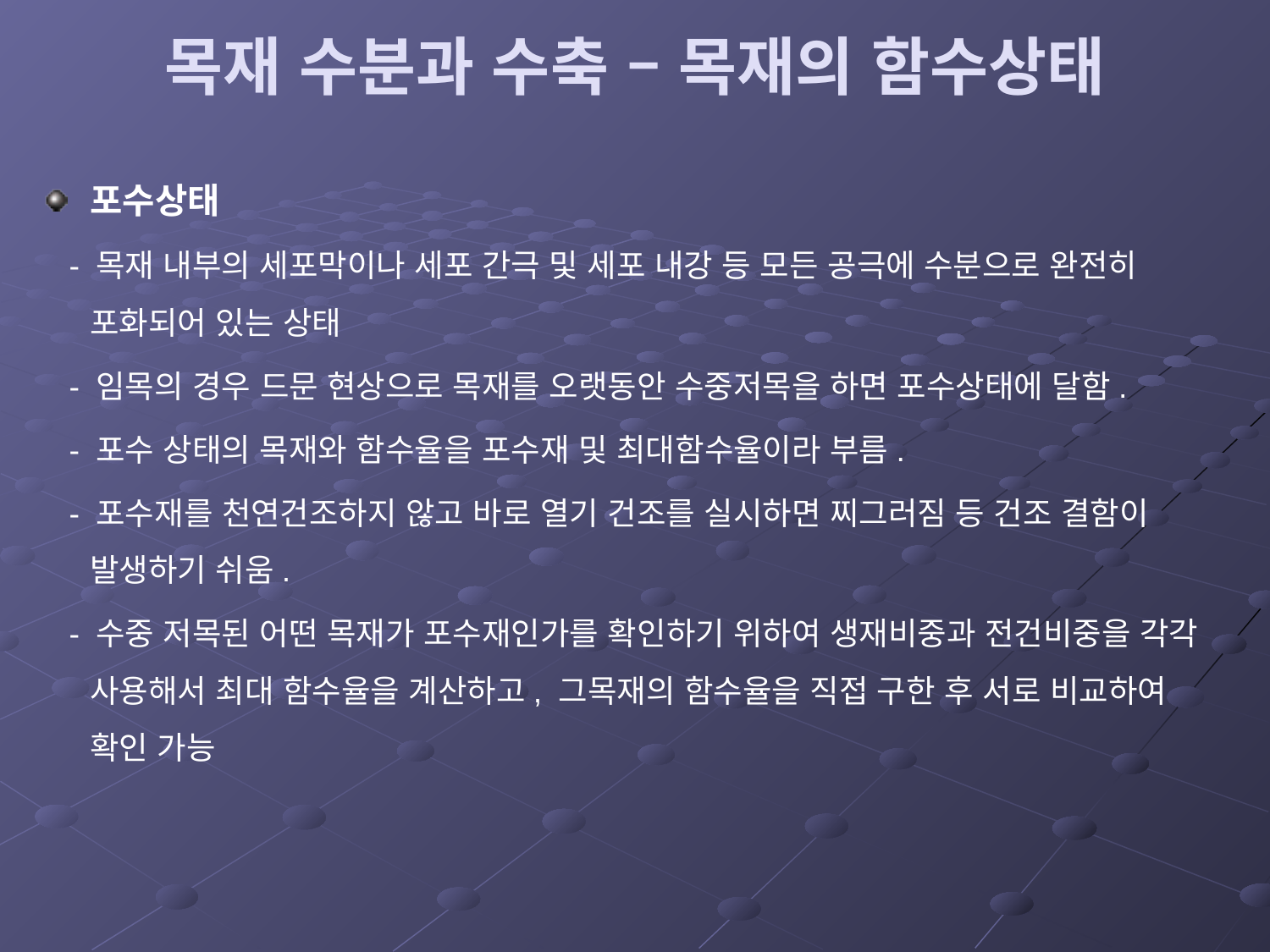

# 목재 수분과 수축 – 목재의 함수상태
포수상태
   - 목재 내부의 세포막이나 세포 간극 및 세포 내강 등 모든 공극에 수분으로 완전히 포화되어 있는 상태
   - 임목의 경우 드문 현상으로 목재를 오랫동안 수중저목을 하면 포수상태에 달함.
   - 포수 상태의 목재와 함수율을 포수재 및 최대함수율이라 부름.
   - 포수재를 천연건조하지 않고 바로 열기 건조를 실시하면 찌그러짐 등 건조 결함이 발생하기 쉬움.
   - 수중 저목된 어떤 목재가 포수재인가를 확인하기 위하여 생재비중과 전건비중을 각각 사용해서 최대 함수율을 계산하고, 그목재의 함수율을 직접 구한 후 서로 비교하여 확인 가능